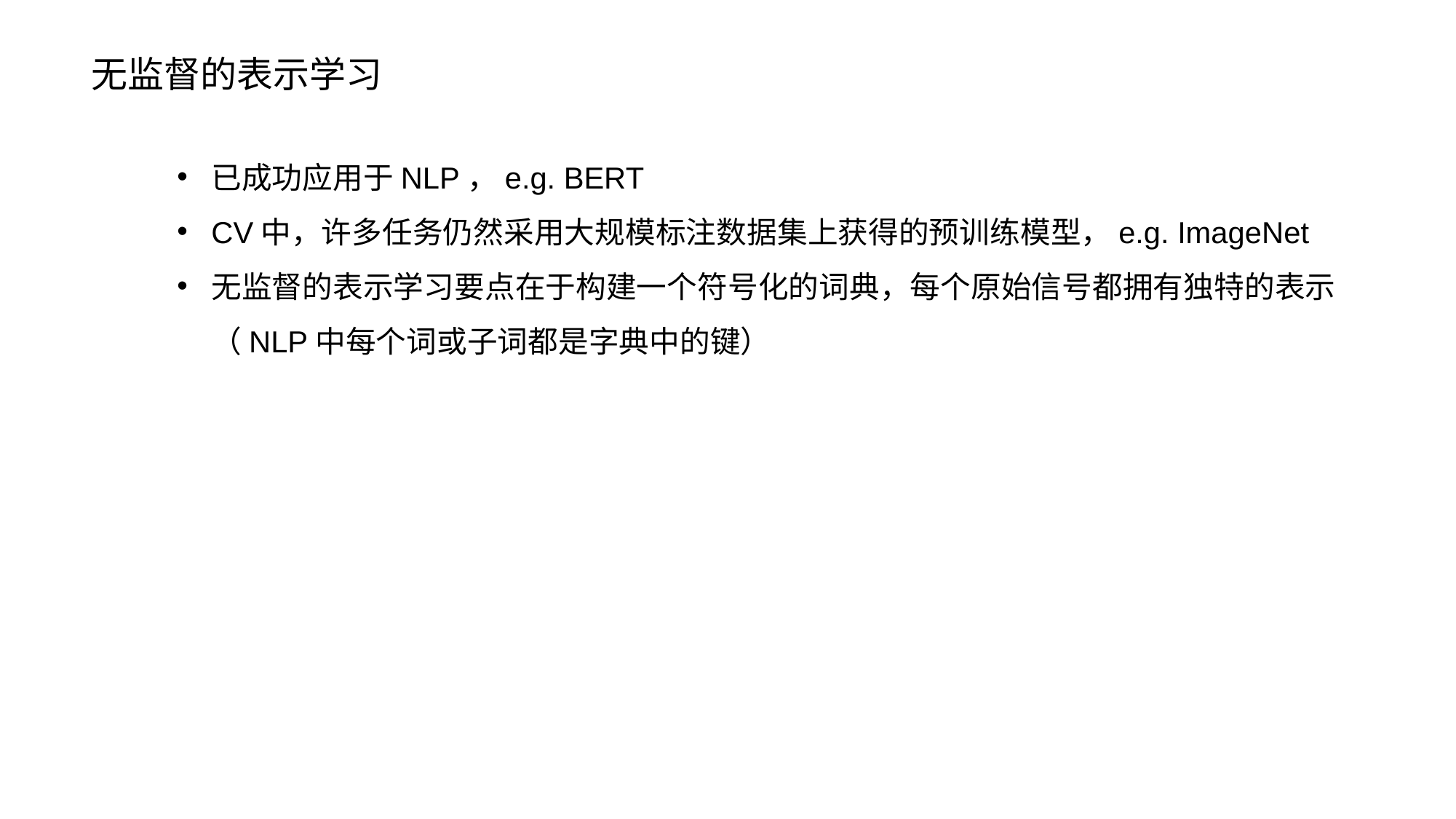

无监督的表示学习
已成功应用于NLP，e.g. BERT
CV中，许多任务仍然采用大规模标注数据集上获得的预训练模型，e.g. ImageNet
无监督的表示学习要点在于构建一个符号化的词典，每个原始信号都拥有独特的表示（NLP中每个词或子词都是字典中的键）